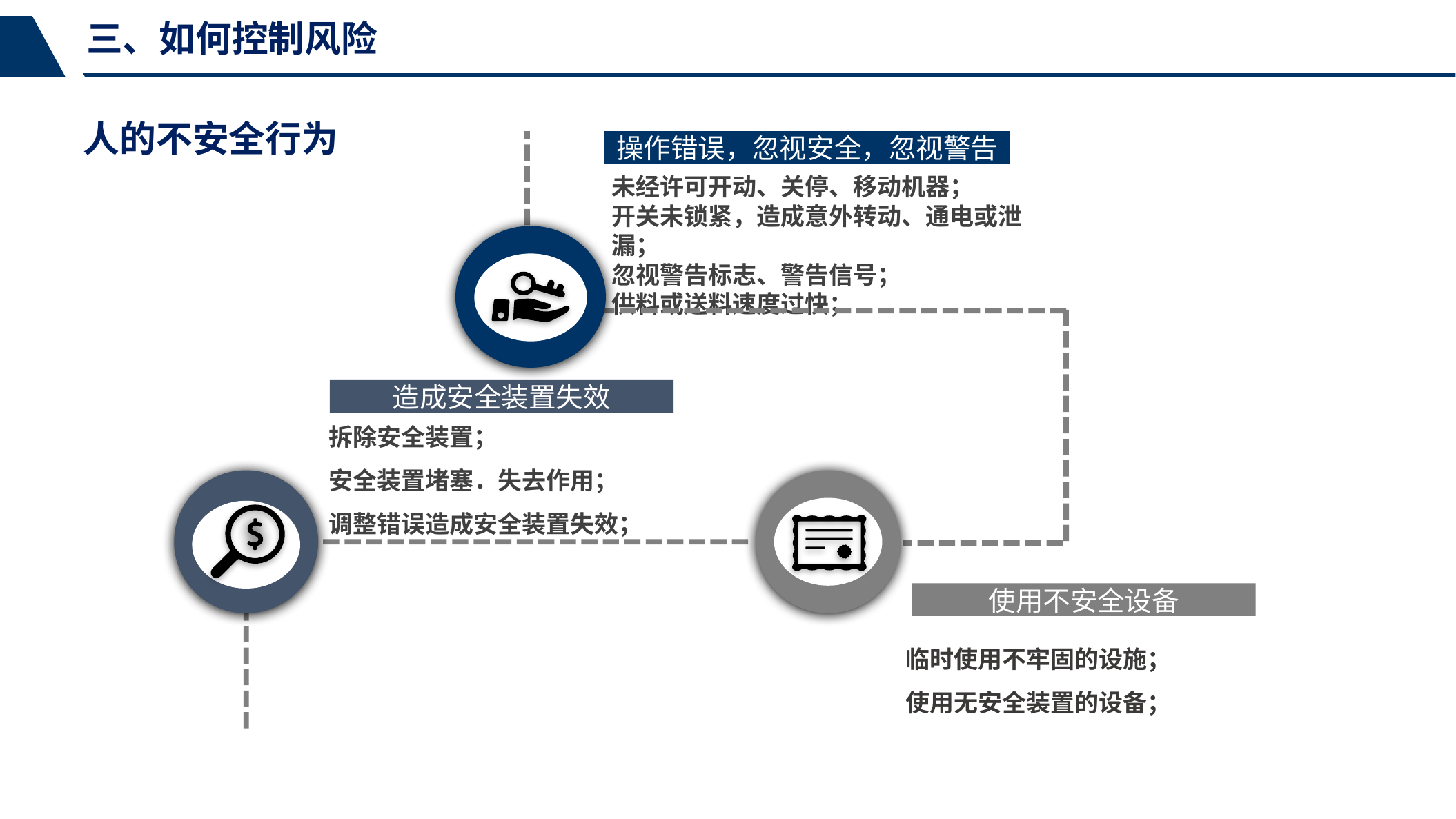

三、如何控制风险

人的不安全行为

操作错误，忽视安全，忽视警告
未经许可开动、关停、移动机器；
开关未锁紧，造成意外转动、通电或泄漏；
忽视警告标志、警告信号；
供料或送料速度过快；

造成安全装置失效
拆除安全装置；
安全装置堵塞．失去作用；
调整错误造成安全装置失效；

使用不安全设备
临时使用不牢固的设施；
使用无安全装置的设备；